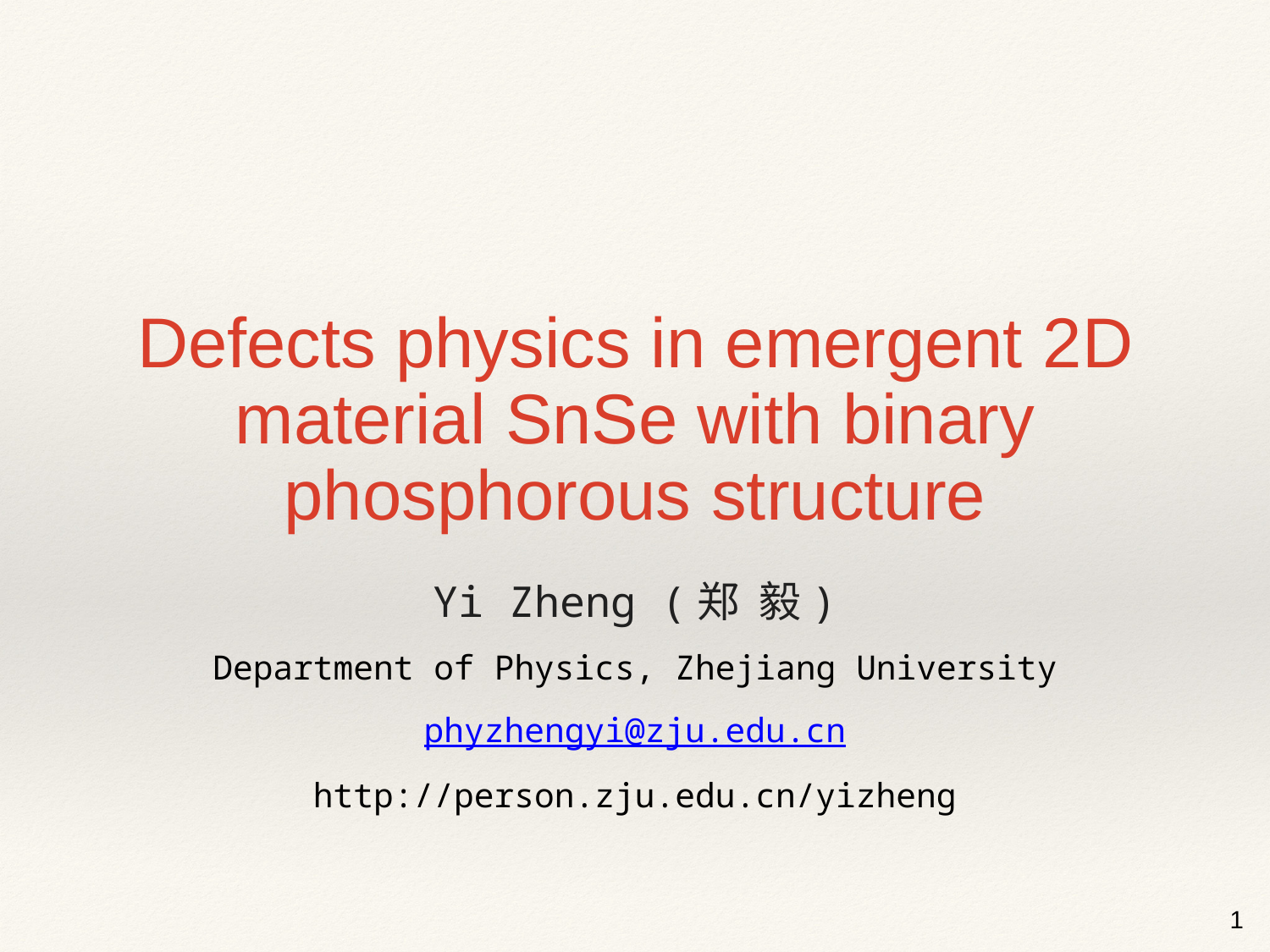

# Defects physics in emergent 2D material SnSe with binary phosphorous structure
Yi Zheng (郑  毅)
Department of Physics, Zhejiang University
phyzhengyi@zju.edu.cn
http://person.zju.edu.cn/yizheng
1